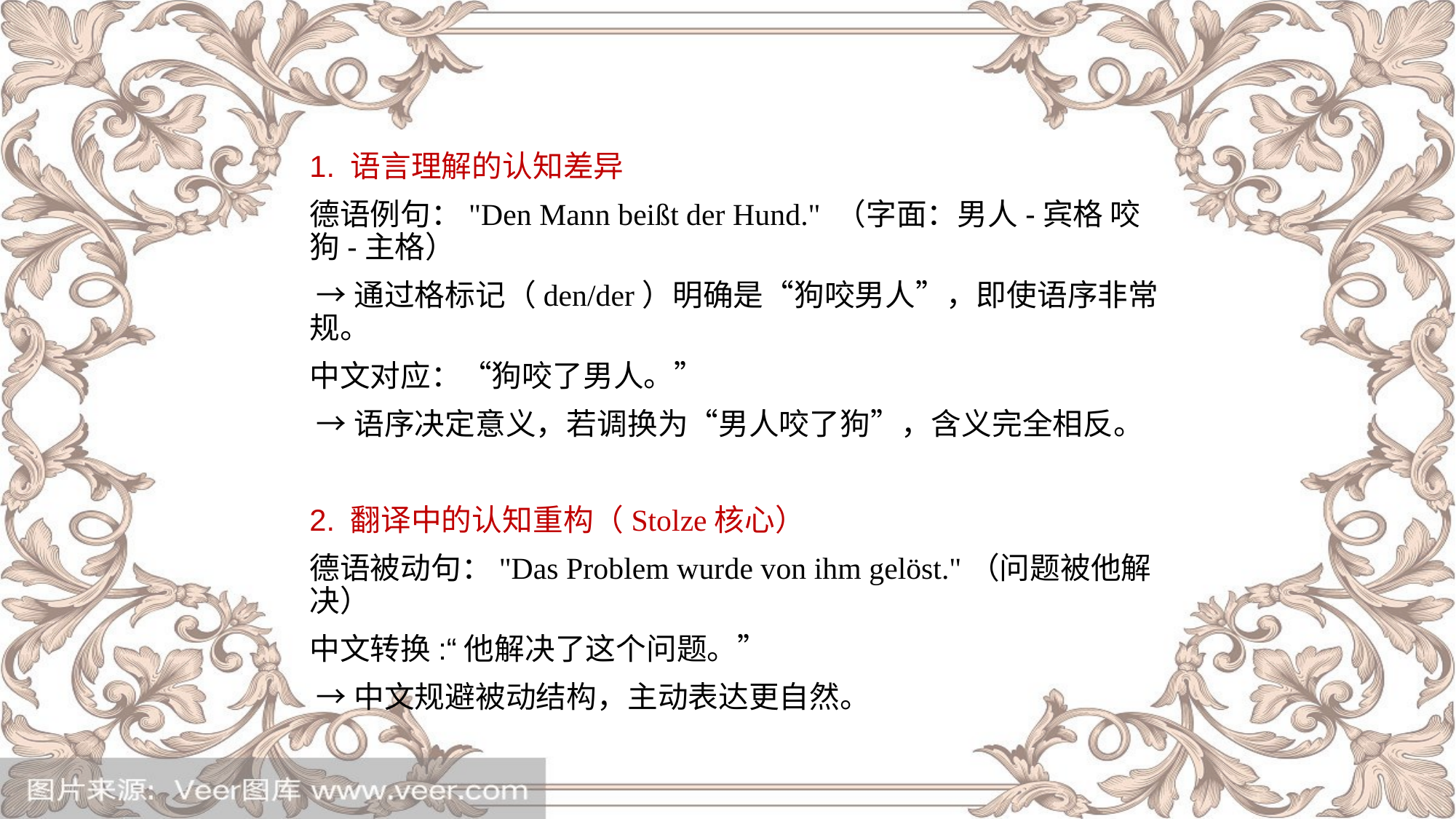

1. 语言理解的认知差异
德语例句："Den Mann beißt der Hund." （字面：男人-宾格 咬 狗-主格）
 →通过格标记（den/der）明确是“狗咬男人”，即使语序非常规。
中文对应：“狗咬了男人。”
 →语序决定意义，若调换为“男人咬了狗”，含义完全相反。

2. 翻译中的认知重构（Stolze核心）
德语被动句："Das Problem wurde von ihm gelöst."（问题被他解决）
中文转换:“他解决了这个问题。”
 →中文规避被动结构，主动表达更自然。